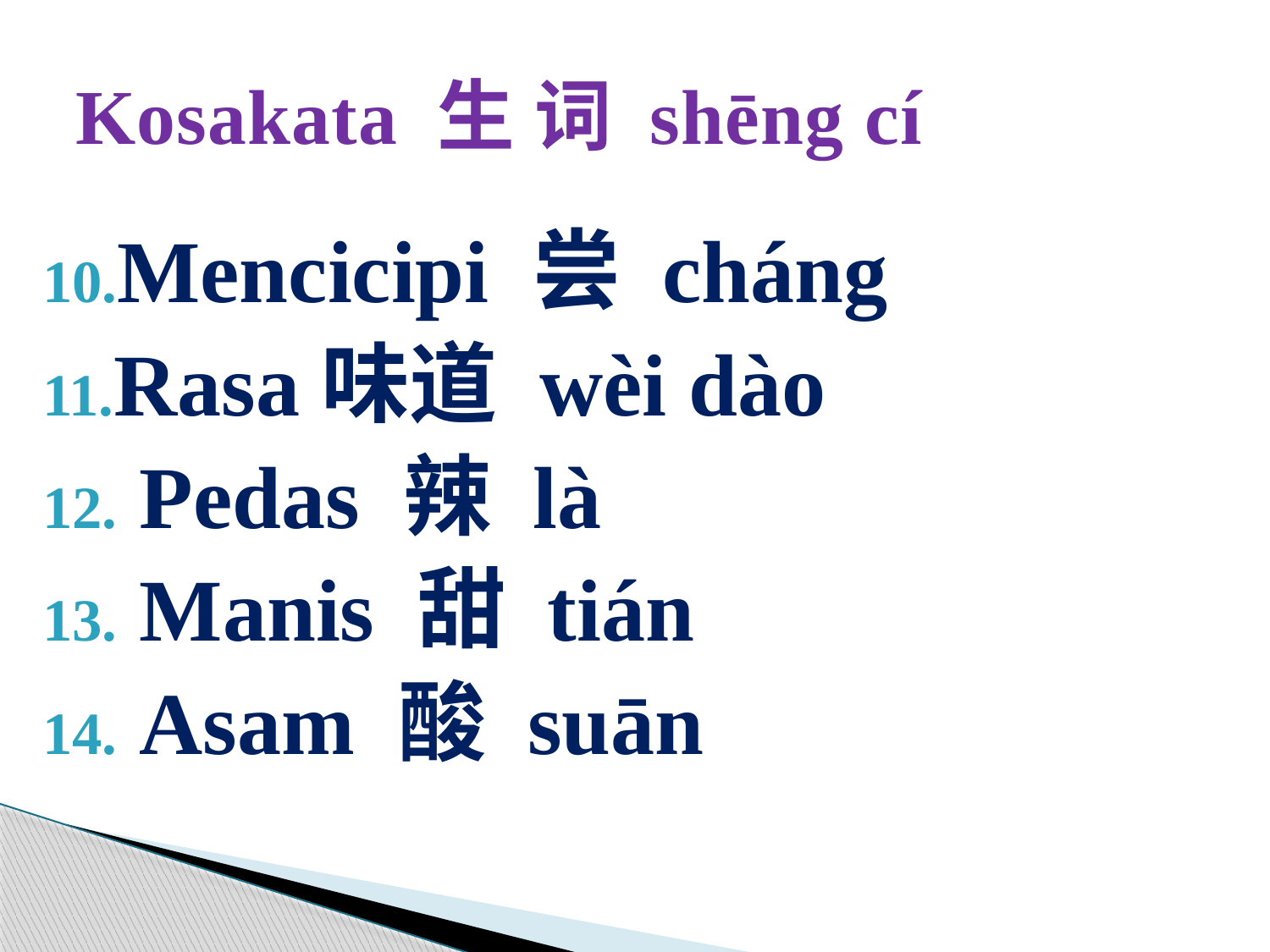

# Kosakata 生 词 shēng cí
Mencicipi 尝 cháng
Rasa味道 wèi dào
 Pedas 辣 là
 Manis 甜 tián
 Asam 酸 suān